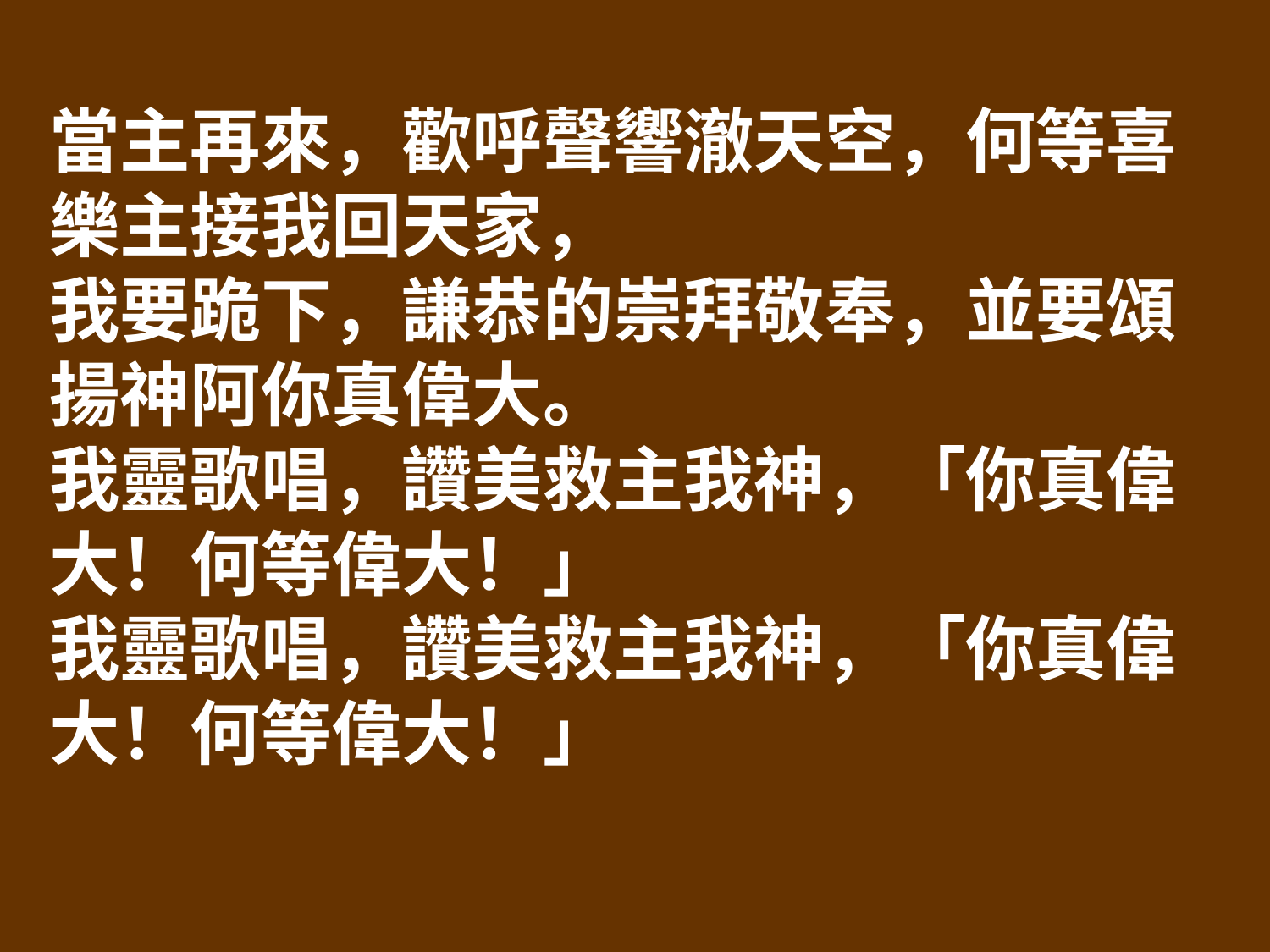

當主再來，歡呼聲響澈天空，何等喜樂主接我回天家，
我要跪下，謙恭的崇拜敬奉，並要頌揚神阿你真偉大。
我靈歌唱，讚美救主我神，「你真偉大！何等偉大！」
我靈歌唱，讚美救主我神，「你真偉大！何等偉大！」